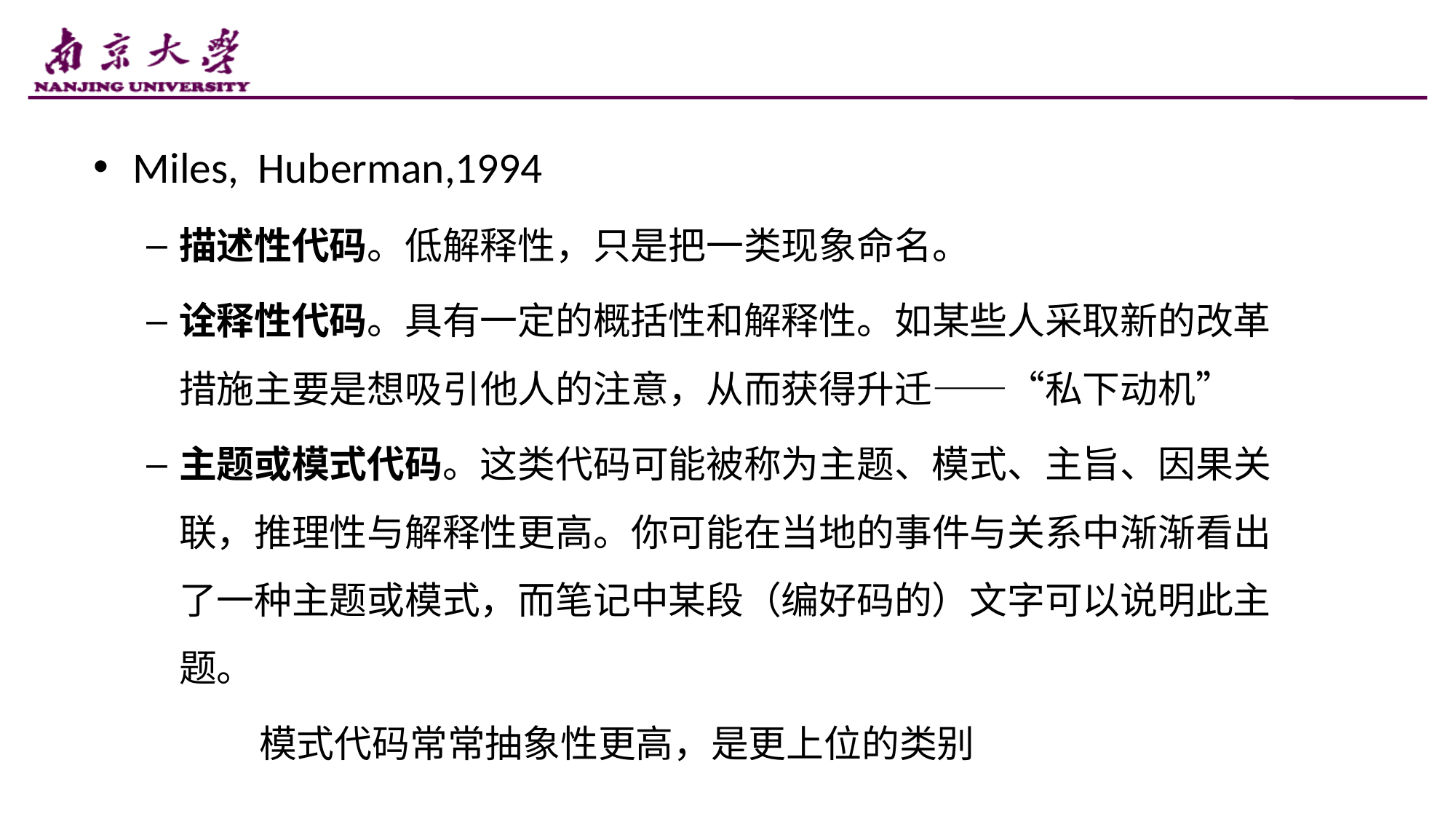

Miles,  Huberman,1994
描述性代码。低解释性，只是把一类现象命名。
诠释性代码。具有一定的概括性和解释性。如某些人采取新的改革措施主要是想吸引他人的注意，从而获得升迁——“私下动机”
主题或模式代码。这类代码可能被称为主题、模式、主旨、因果关联，推理性与解释性更高。你可能在当地的事件与关系中渐渐看出了一种主题或模式，而笔记中某段（编好码的）文字可以说明此主题。
　　　模式代码常常抽象性更高，是更上位的类别